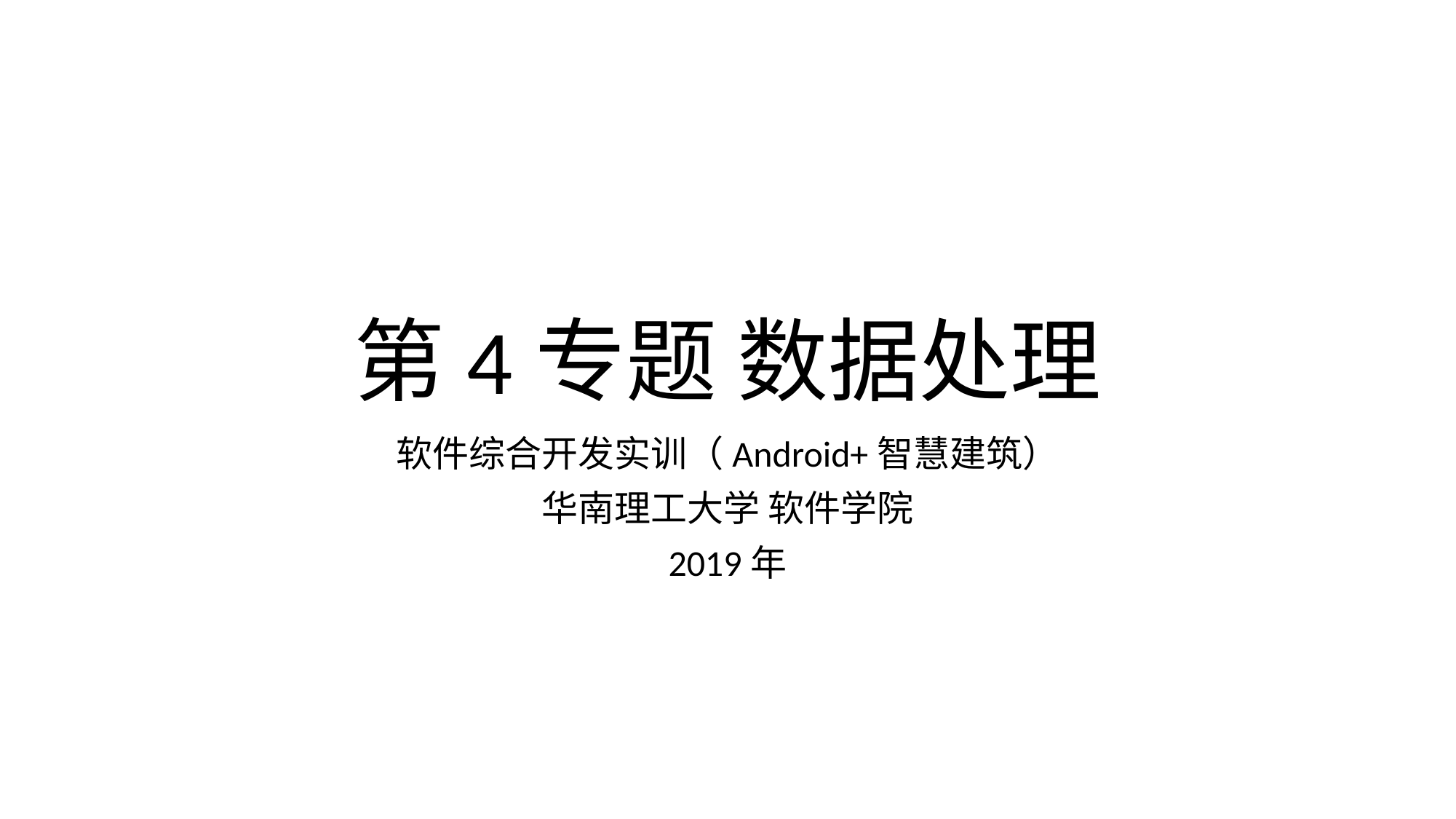

# 第4专题 数据处理
软件综合开发实训（Android+智慧建筑）
华南理工大学 软件学院
2019年